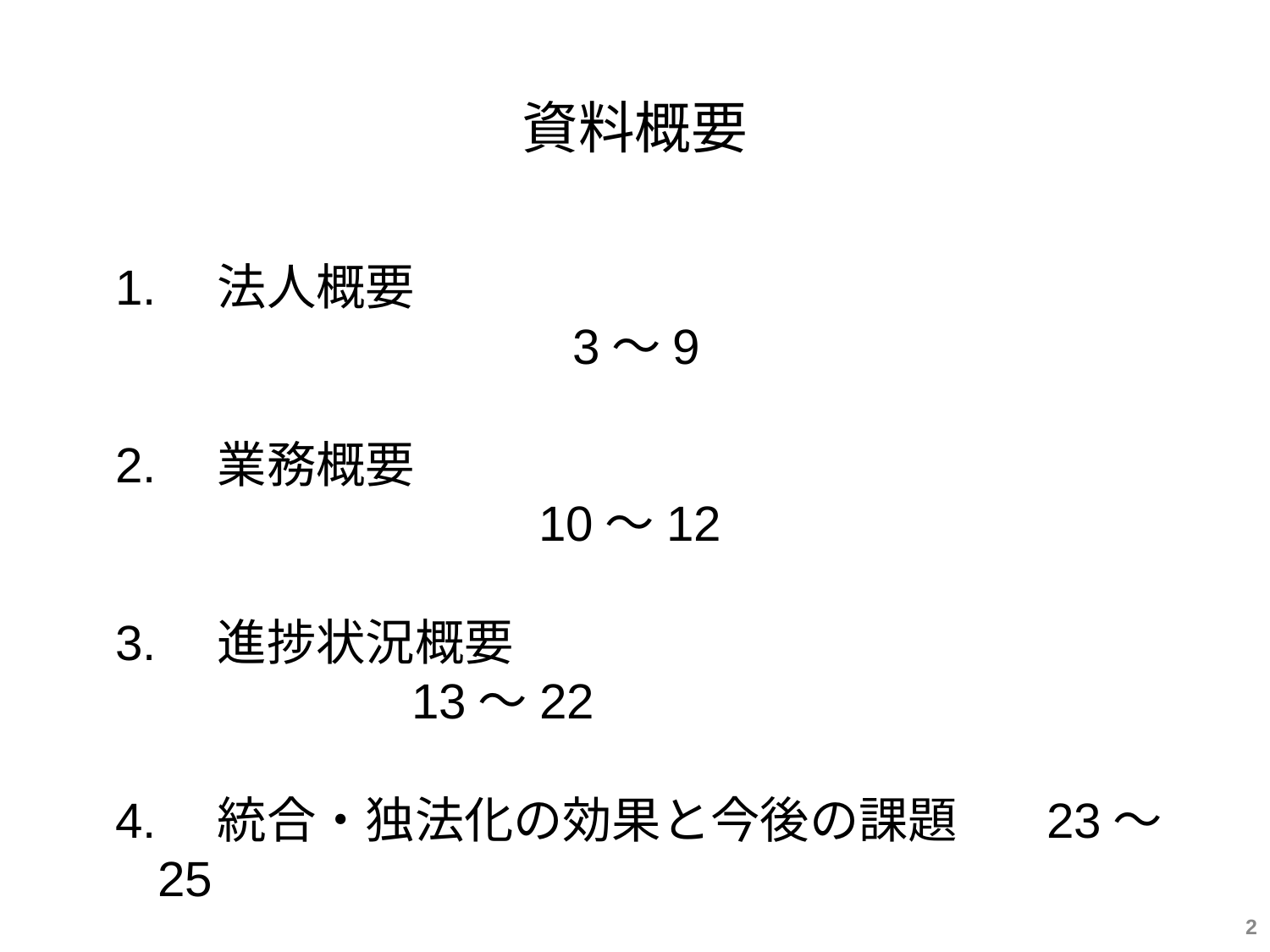

資料概要
1.　法人概要									  3〜9

2.　業務概要									10〜12

3.　進捗状況概要								13〜22

4.　統合・独法化の効果と今後の課題	23〜25

5.　一元化施設整備計画					26〜29
2